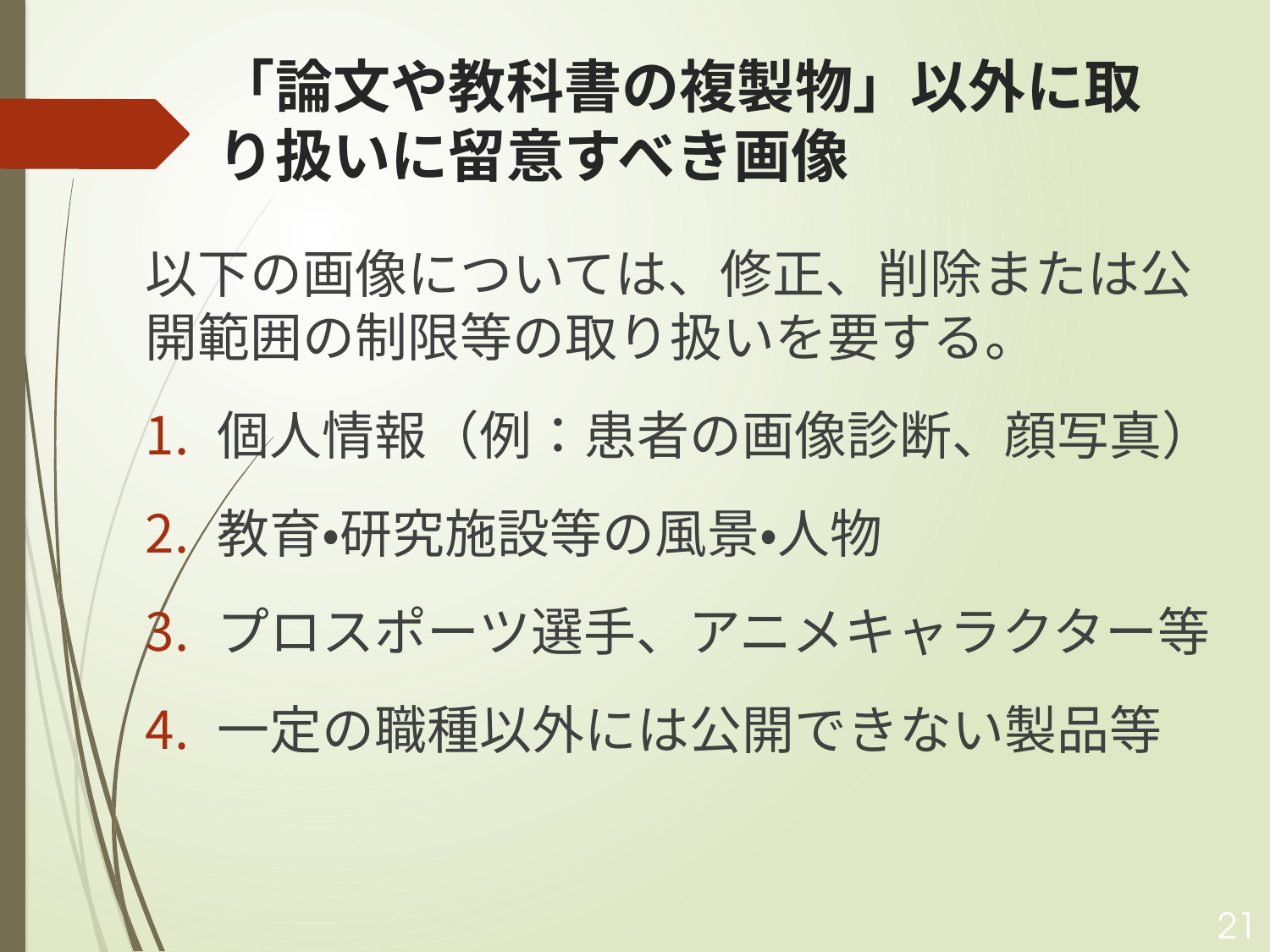

# 「論文や教科書の複製物」以外に取り扱いに留意すべき画像
以下の画像については、修正、削除または公開範囲の制限等の取り扱いを要する。
個人情報（例：患者の画像診断、顔写真）
教育・研究施設等の風景・人物
プロスポーツ選手、アニメキャラクター等
一定の職種以外には公開できない製品等
21